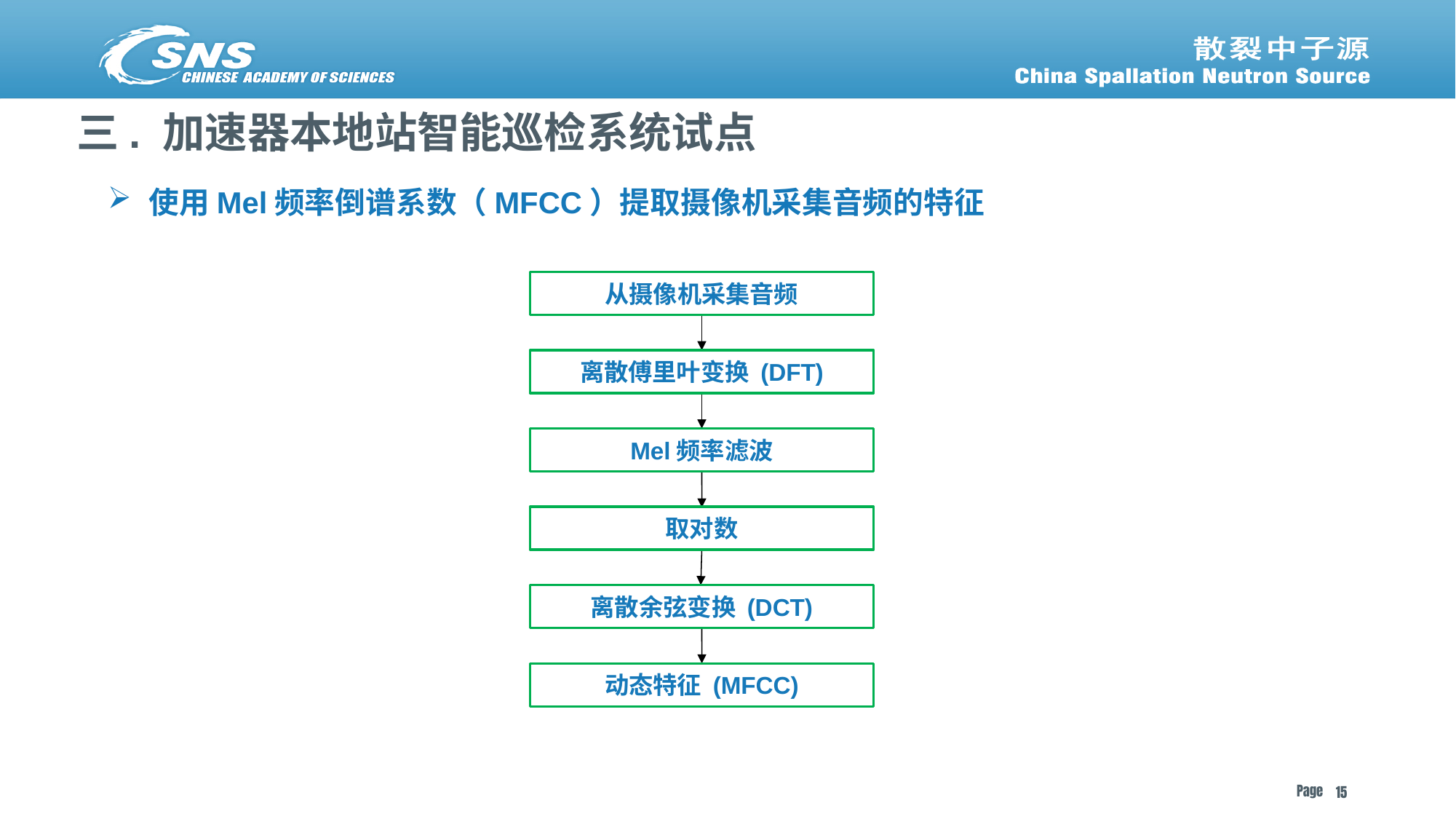

三. 加速器本地站智能巡检系统试点
使用Mel频率倒谱系数（MFCC）提取摄像机采集音频的特征
从摄像机采集音频
离散傅里叶变换 (DFT)
Mel频率滤波
取对数
离散余弦变换 (DCT)
动态特征 (MFCC)
15